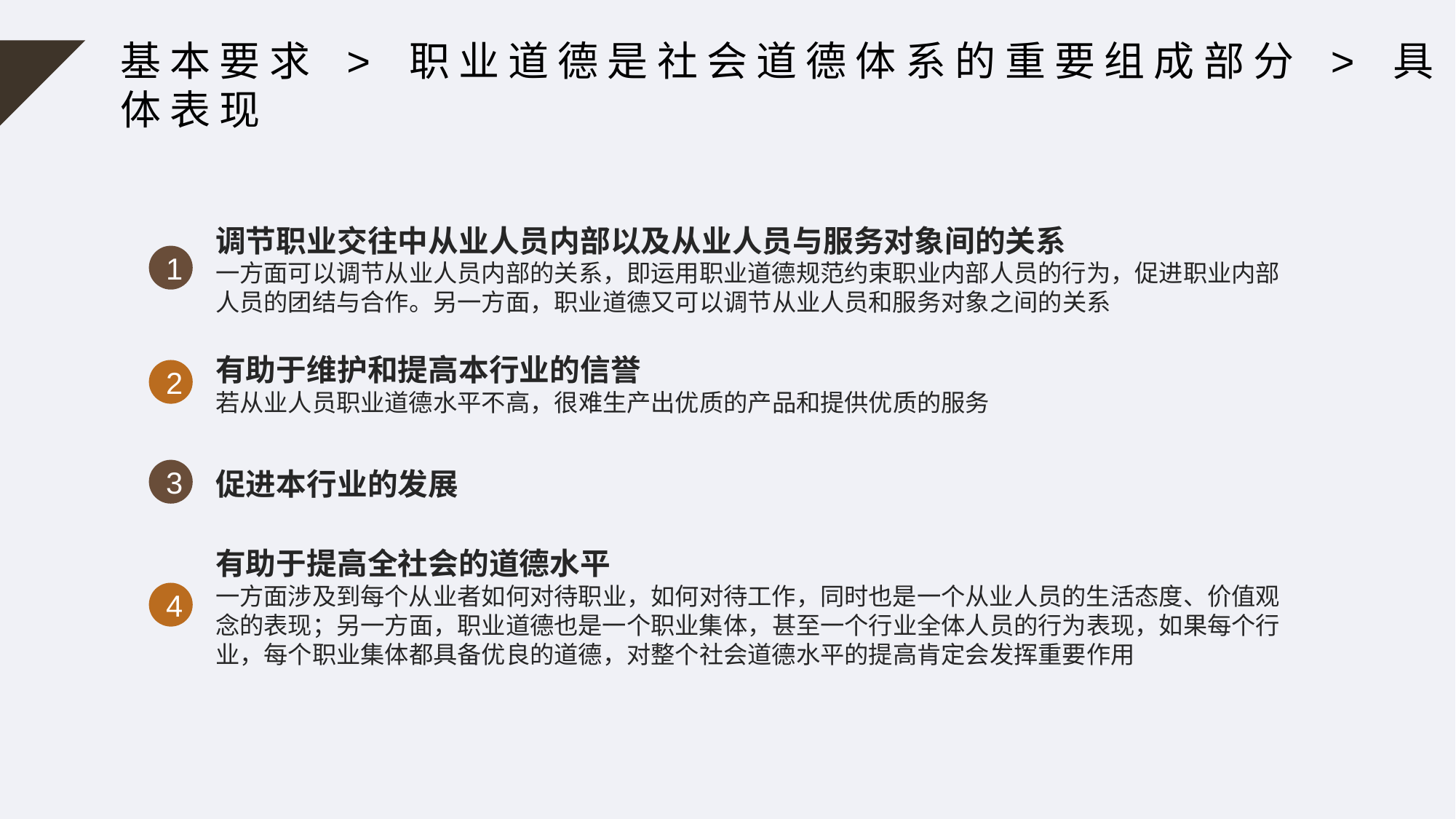

基本要求 > 职业道德是社会道德体系的重要组成部分 > 具体表现

调节职业交往中从业人员内部以及从业人员与服务对象间的关系
一方面可以调节从业人员内部的关系，即运用职业道德规范约束职业内部人员的行为，促进职业内部人员的团结与合作。另一方面，职业道德又可以调节从业人员和服务对象之间的关系
1
有助于维护和提高本行业的信誉
若从业人员职业道德水平不高，很难生产出优质的产品和提供优质的服务
2
3
促进本行业的发展
有助于提高全社会的道德水平
一方面涉及到每个从业者如何对待职业，如何对待工作，同时也是一个从业人员的生活态度、价值观念的表现；另一方面，职业道德也是一个职业集体，甚至一个行业全体人员的行为表现，如果每个行业，每个职业集体都具备优良的道德，对整个社会道德水平的提高肯定会发挥重要作用
4